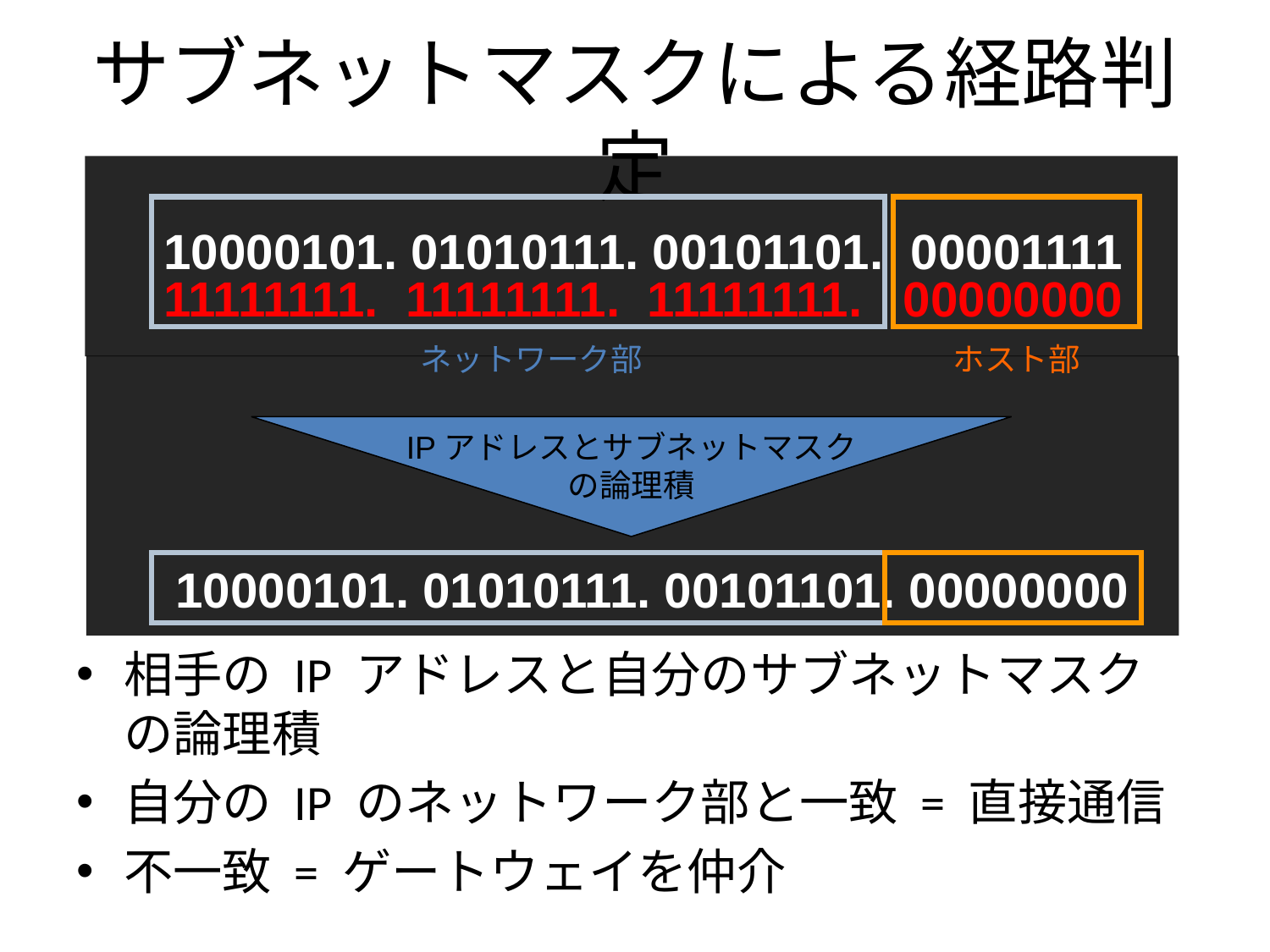

# サブネットマスクによる経路判定

10000101. 01010111. 00101101.  00001111
11111111.  11111111.  11111111.   00000000
ネットワーク部
ホスト部

IPアドレスとサブネットマスク
の論理積
10000101. 01010111. 00101101. 00000000

相手の IP アドレスと自分のサブネットマスクの論理積
自分の IP のネットワーク部と一致 = 直接通信
不一致 = ゲートウェイを仲介